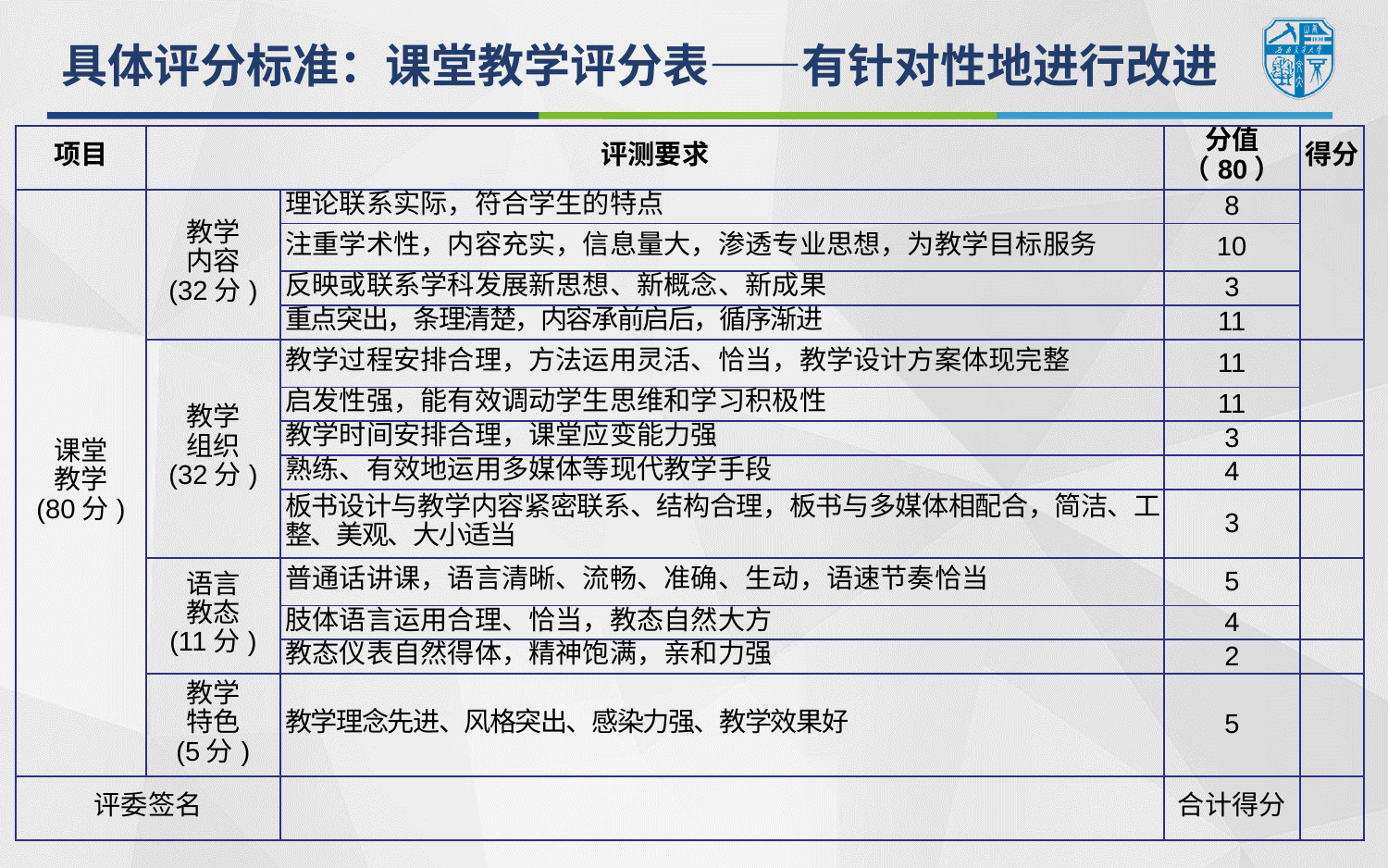

具体评分标准：课堂教学评分表——有针对性地进行改进
| 项目 | 评测要求 |  | 分值（80） | 得分 |
| --- | --- | --- | --- | --- |
| 课堂 教学 (80分) | 教学 内容 (32分) | 理论联系实际，符合学生的特点 | 8 |  |
|  |  | 注重学术性，内容充实，信息量大，渗透专业思想，为教学目标服务 | 10 |  |
|  |  | 反映或联系学科发展新思想、新概念、新成果 | 3 |  |
|  |  | 重点突出，条理清楚，内容承前启后，循序渐进 | 11 |  |
|  | 教学 组织 (32分) | 教学过程安排合理，方法运用灵活、恰当，教学设计方案体现完整 | 11 |  |
|  |  | 启发性强，能有效调动学生思维和学习积极性 | 11 |  |
|  |  | 教学时间安排合理，课堂应变能力强 | 3 |  |
|  |  | 熟练、有效地运用多媒体等现代教学手段 | 4 |  |
|  |  | 板书设计与教学内容紧密联系、结构合理，板书与多媒体相配合，简洁、工整、美观、大小适当 | 3 |  |
|  | 语言 教态 (11分) | 普通话讲课，语言清晰、流畅、准确、生动，语速节奏恰当 | 5 |  |
|  |  | 肢体语言运用合理、恰当，教态自然大方 | 4 |  |
|  |  | 教态仪表自然得体，精神饱满，亲和力强 | 2 |  |
|  | 教学 特色 (5分) | 教学理念先进、风格突出、感染力强、教学效果好 | 5 |  |
| 评委签名 |  |  | 合计得分 |  |